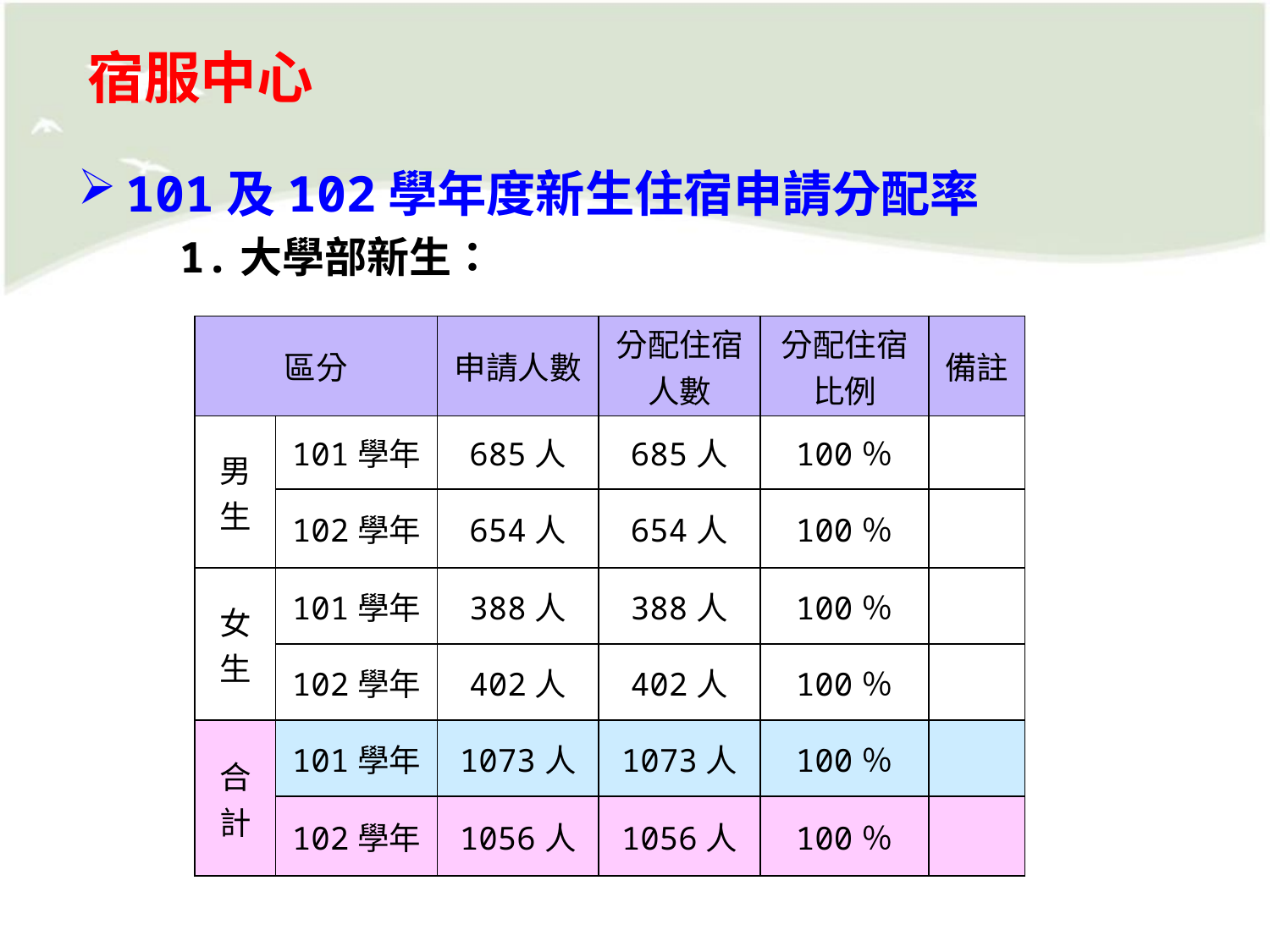

宿服中心
101及102學年度新生住宿申請分配率
    1.大學部新生：
| 區分 |  | 申請人數 | 分配住宿 人數 | 分配住宿 比例 | 備註 |
| --- | --- | --- | --- | --- | --- |
| 男 生 | 101學年 | 685人 | 685人 | 100％ |  |
|  | 102學年 | 654人 | 654人 | 100％ |  |
| 女 生 | 101學年 | 388人 | 388人 | 100％ |  |
|  | 102學年 | 402人 | 402人 | 100％ |  |
| 合 計 | 101學年 | 1073人 | 1073人 | 100％ |  |
|  | 102學年 | 1056人 | 1056人 | 100％ |  |